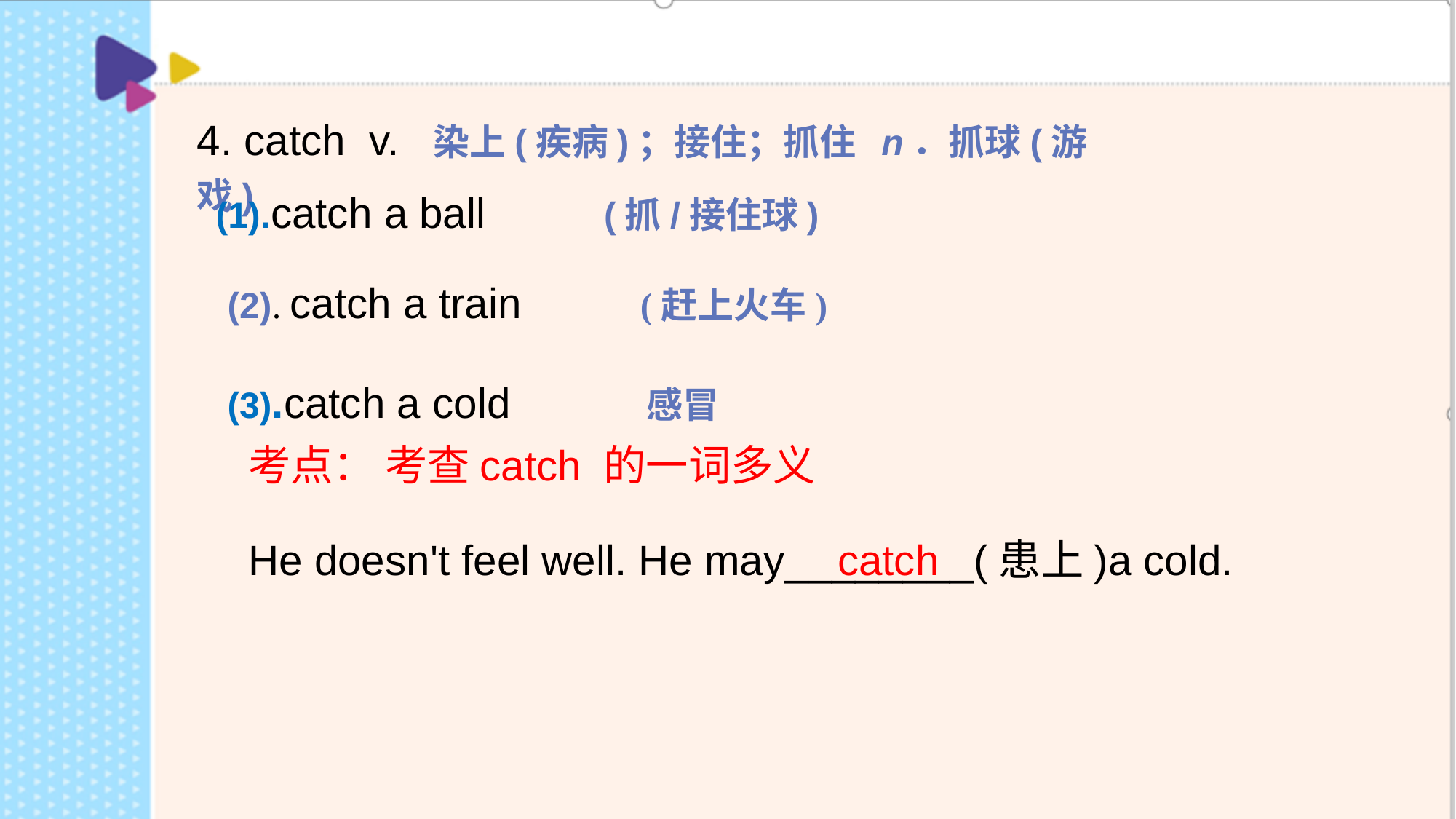

4. catch  v.  染上(疾病)；接住；抓住  n．抓球(游戏)

(1).catch a ball             (抓/接住球)
(2). catch a train          (赶上火车)
(3).catch a cold              感冒
考点： 考查catch 的一词多义
He doesn't feel well. He may________(患上)a cold.
catch